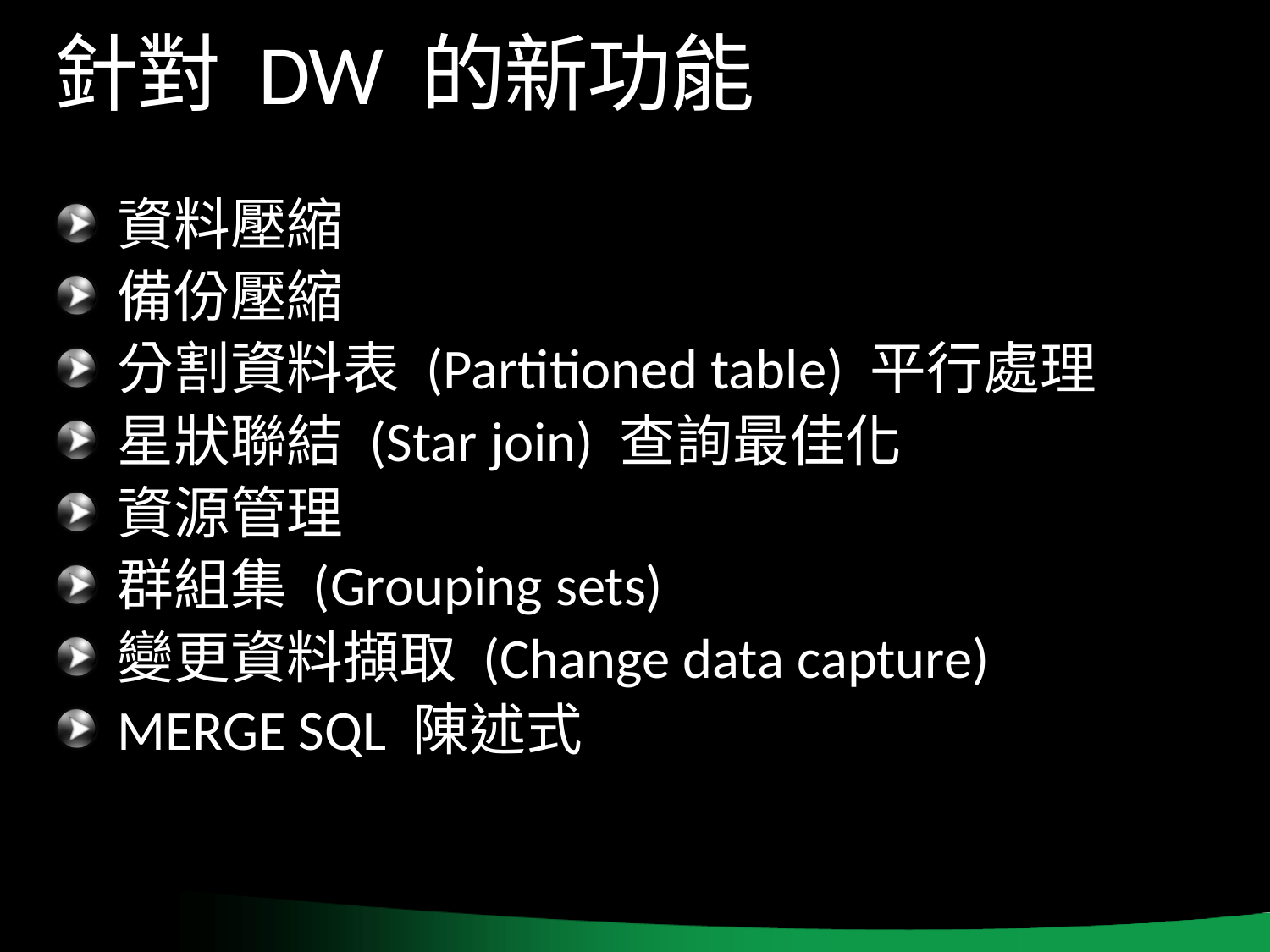

# 針對 DW 的新功能
資料壓縮
備份壓縮
分割資料表 (Partitioned table) 平行處理
星狀聯結 (Star join) 查詢最佳化
資源管理
群組集 (Grouping sets)
變更資料擷取 (Change data capture)
MERGE SQL 陳述式